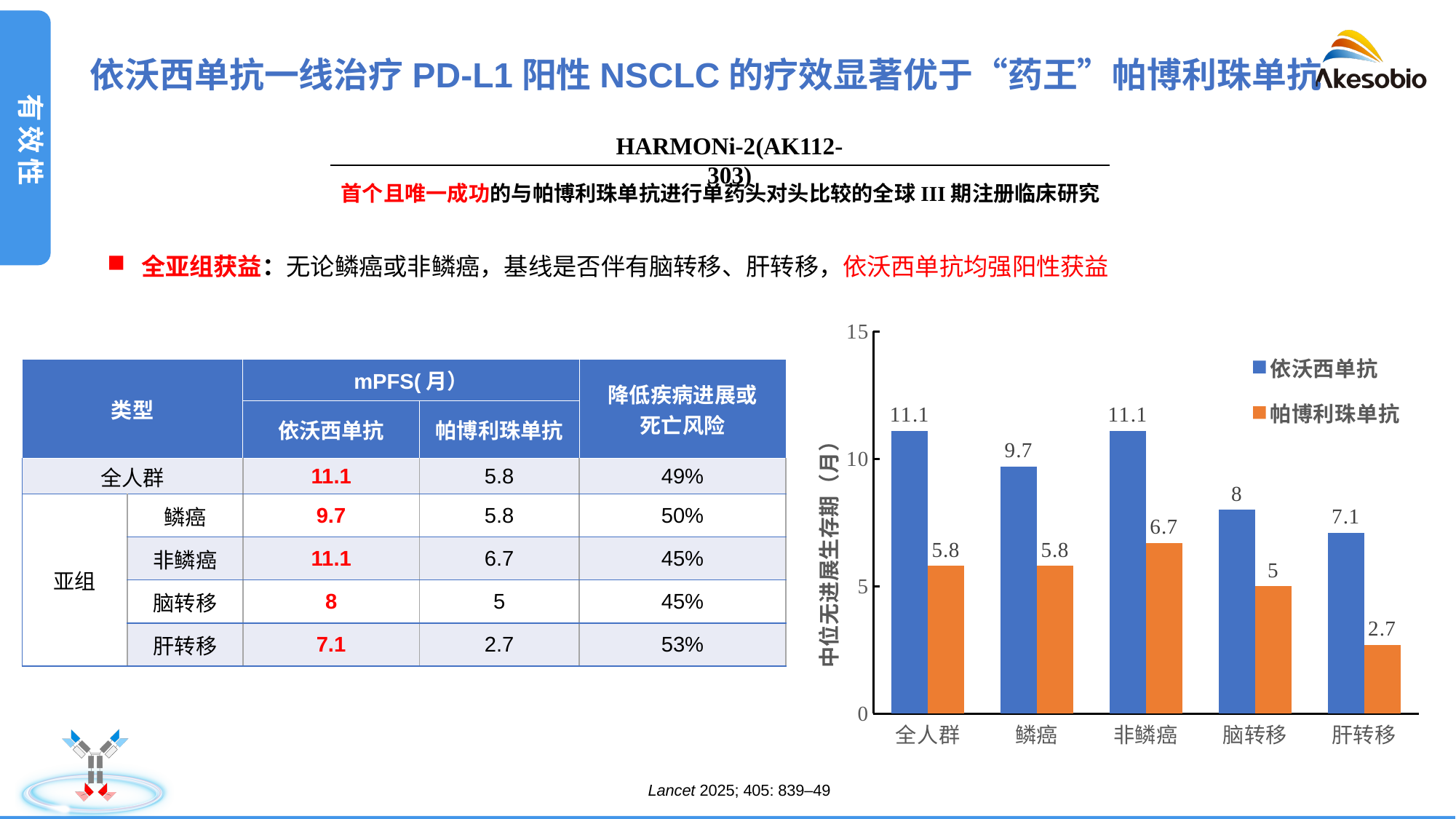

有效性
# 依沃西单抗一线治疗PD-L1阳性NSCLC的疗效显著优于“药王”帕博利珠单抗
HARMONi-2(AK112-303)
首个且唯一成功的与帕博利珠单抗进行单药头对头比较的全球III期注册临床研究
全亚组获益：无论鳞癌或非鳞癌，基线是否伴有脑转移、肝转移，依沃西单抗均强阳性获益

### Chart

| Category | 依沃西单抗 | 帕博利珠单抗 |
|---|---|---|
| 全人群 | 11.1 | 5.8 |
| 鳞癌 | 9.7 | 5.8 |
| 非鳞癌 | 11.1 | 6.7 |
| 脑转移 | 8.0 | 5.0 |
| 肝转移 | 7.1 | 2.7 |
| 类型 |  | mPFS(月） |  | 降低疾病进展或 死亡风险 |
| --- | --- | --- | --- | --- |
|  |  | 依沃西单抗 | 帕博利珠单抗 |  |
| 全人群 |  | 11.1 | 5.8 | 49% |
| 亚组 | 鳞癌 | 9.7 | 5.8 | 50% |
|  | 非鳞癌 | 11.1 | 6.7 | 45% |
|  | 脑转移 | 8 | 5 | 45% |
|  | 肝转移 | 7.1 | 2.7 | 53% |
Lancet 2025; 405: 839–49